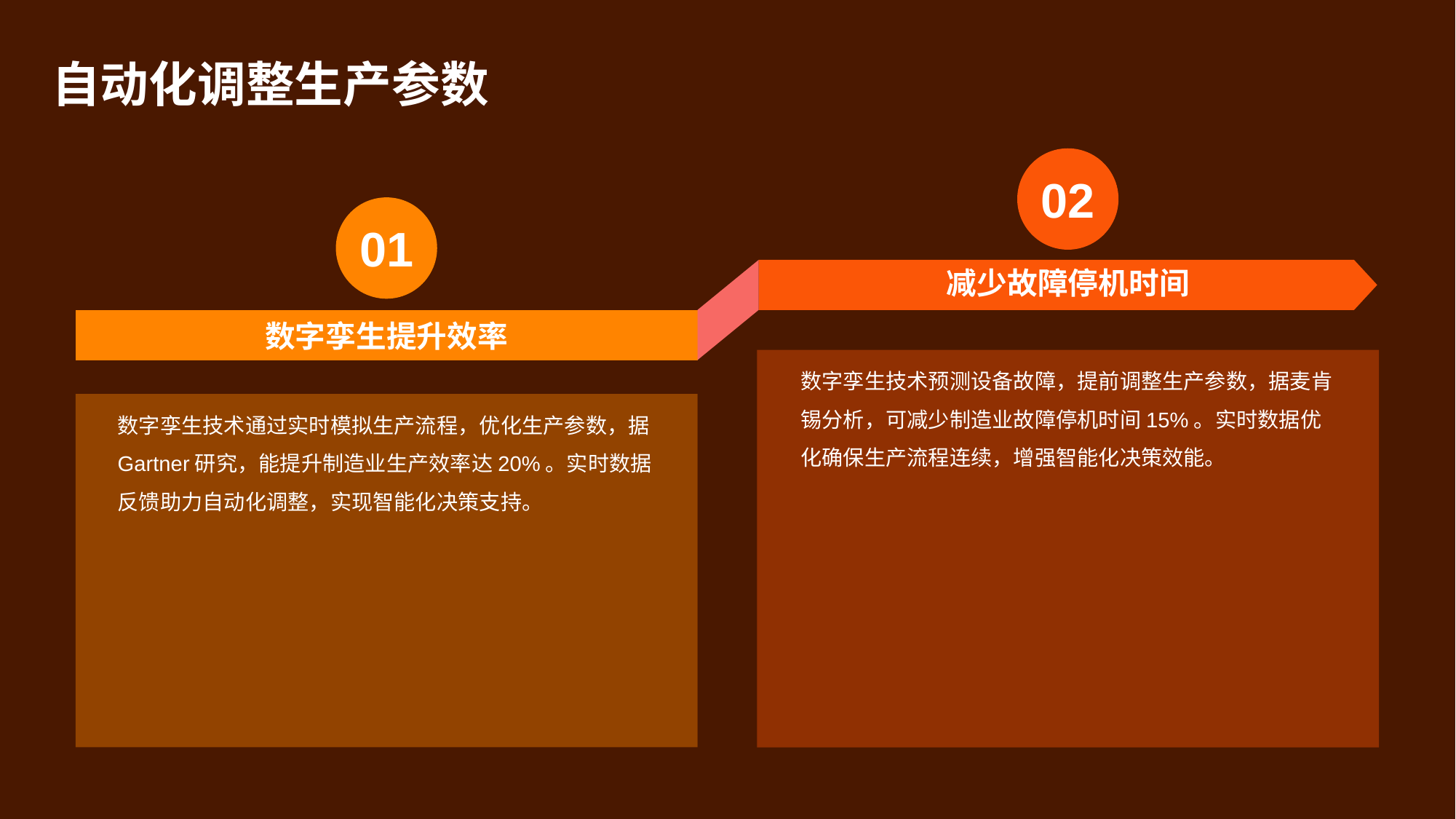

自动化调整生产参数

02

01
减少故障停机时间

数字孪生提升效率

数字孪生技术预测设备故障，提前调整生产参数，据麦肯锡分析，可减少制造业故障停机时间15%。实时数据优化确保生产流程连续，增强智能化决策效能。

数字孪生技术通过实时模拟生产流程，优化生产参数，据Gartner研究，能提升制造业生产效率达20%。实时数据反馈助力自动化调整，实现智能化决策支持。